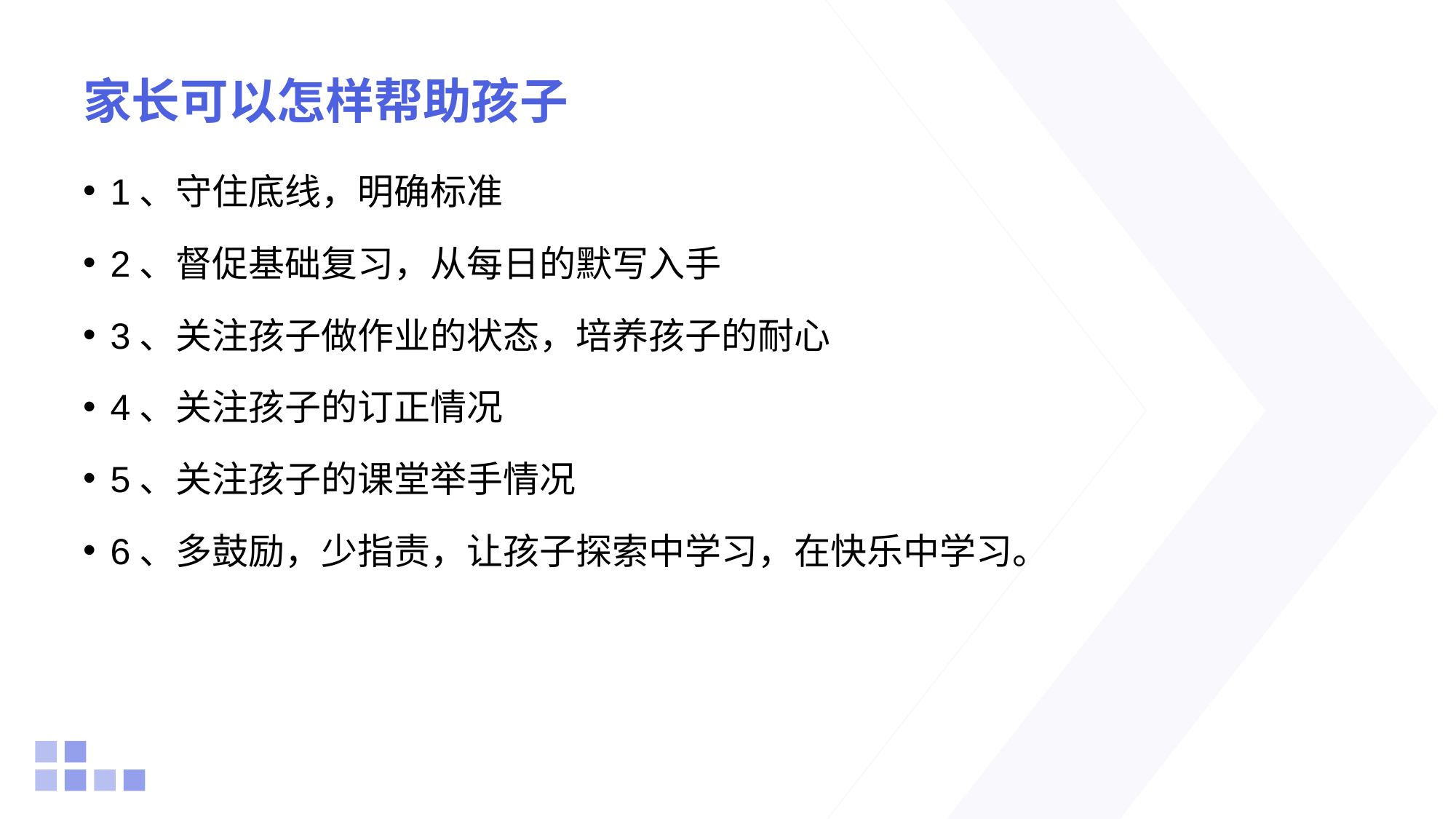

# 家长可以怎样帮助孩子
1、守住底线，明确标准
2、督促基础复习，从每日的默写入手
3、关注孩子做作业的状态，培养孩子的耐心
4、关注孩子的订正情况
5、关注孩子的课堂举手情况
6、多鼓励，少指责，让孩子探索中学习，在快乐中学习。